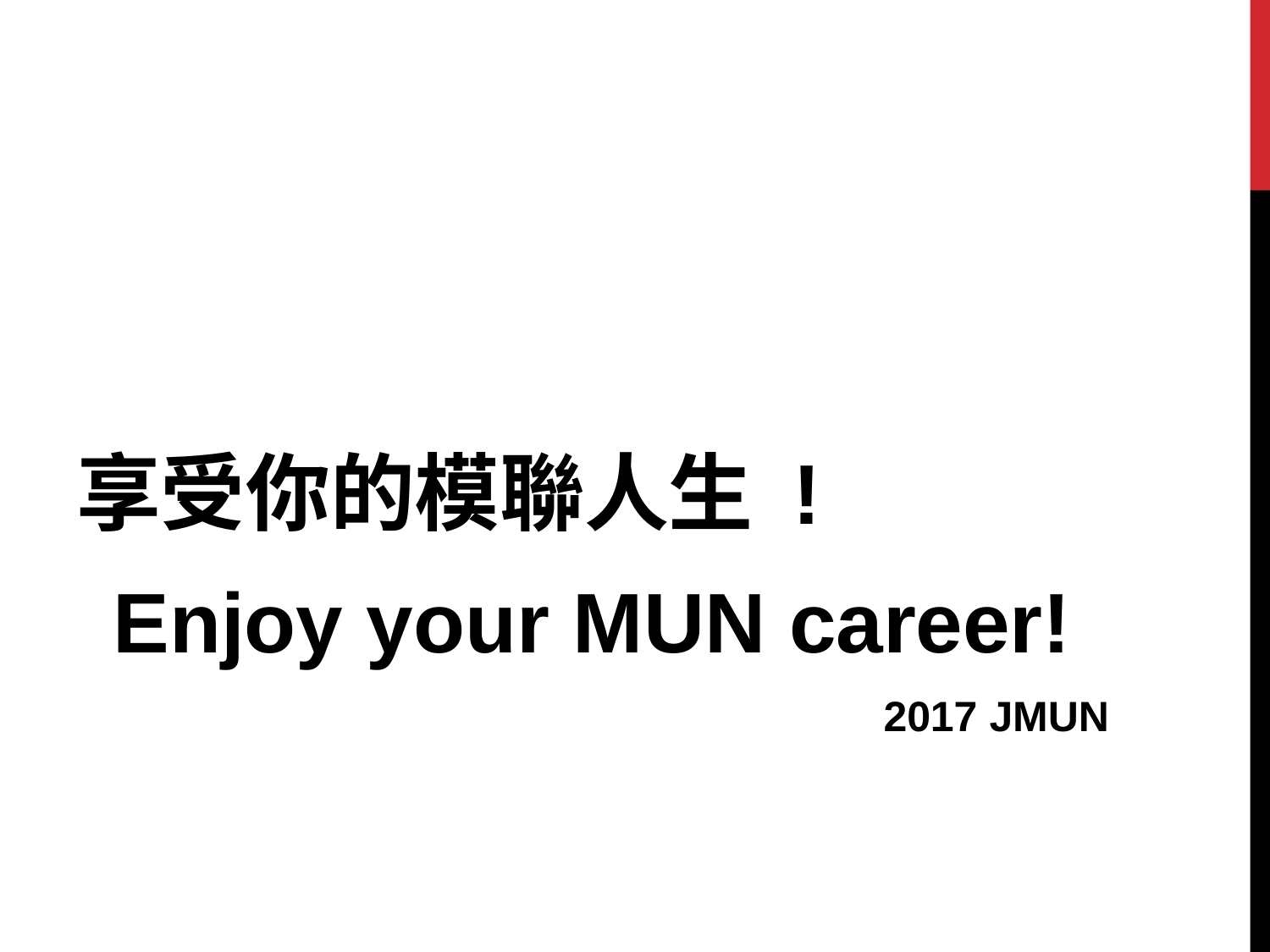

#

享受你的模聯人生 !
Enjoy your MUN career!
2017 JMUN